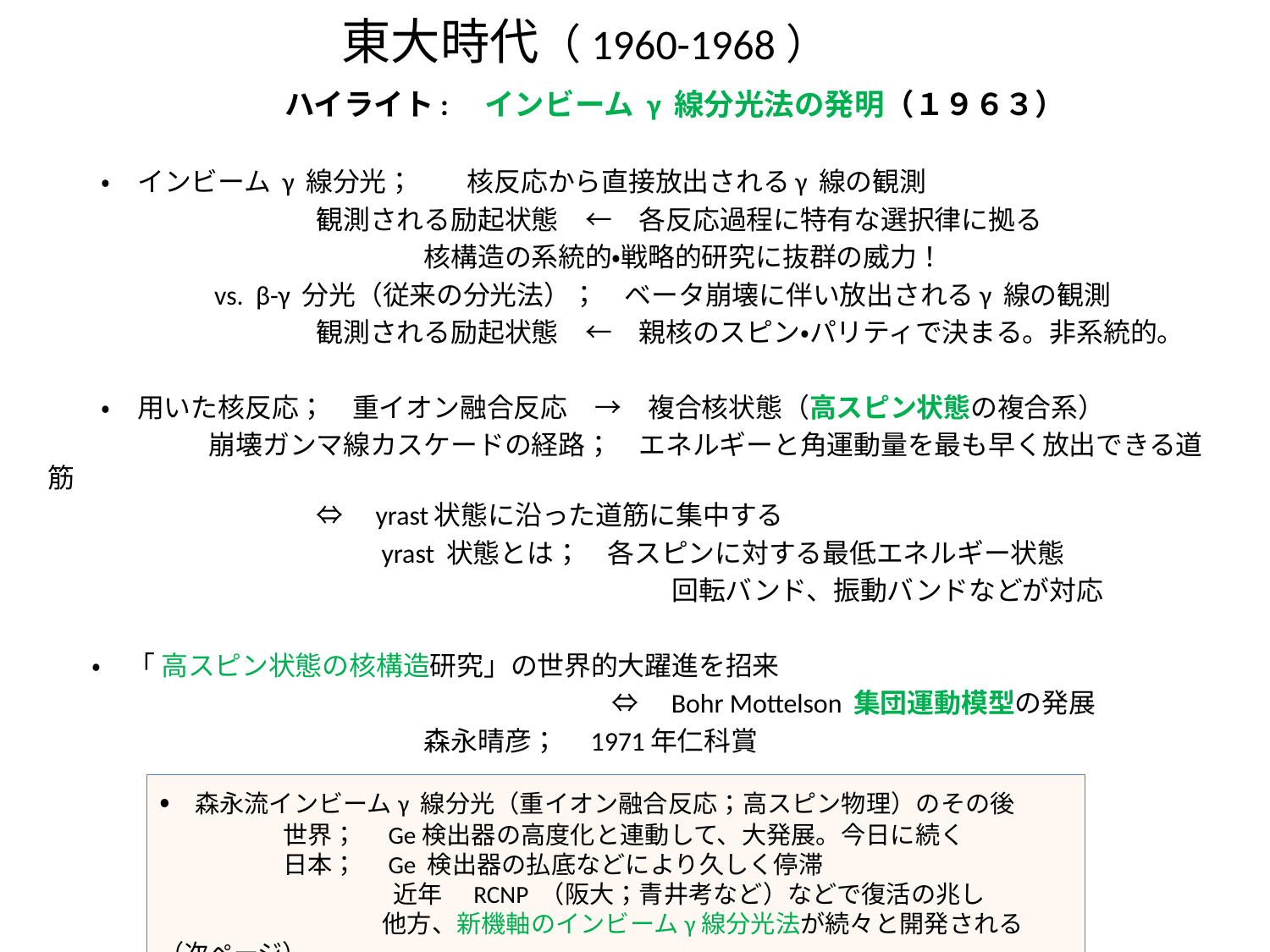

# 東大時代（1960-1968）
　　　　　　　 ハイライト:　インビーム γ 線分光法の発明（１９６３）

　　・　インビーム γ 線分光；　　核反応から直接放出されるγ 線の観測
　　　　　　　　　　観測される励起状態　←　各反応過程に特有な選択律に拠る
　　　　　　　　　　　　　　核構造の系統的・戦略的研究に抜群の威力！
　　　　　　vs.  β-γ 分光（従来の分光法）；　ベータ崩壊に伴い放出されるγ 線の観測
　　　　　　　　　　観測される励起状態　←　親核のスピン・パリティで決まる。非系統的。

　　・　用いた核反応；　重イオン融合反応　→　複合核状態（高スピン状態の複合系）
　　　　　　崩壊ガンマ線カスケードの経路；　エネルギーと角運動量を最も早く放出できる道筋
　　　　　　　　　　⇔　yrast状態に沿った道筋に集中する
　　　　　　　　　　　 　yrast 状態とは；　各スピンに対する最低エネルギー状態
　　　　　　　　　　　　　　　　　　　　　　　 回転バンド、振動バンドなどが対応

　   ・　「 高スピン状態の核構造研究」の世界的大躍進を招来
　　　　　　　　　　　　　　　　　　　　　⇔　Bohr Mottelson 集団運動模型の発展
　　　　　　　　　　　　　　森永晴彦；　1971年仁科賞

・　森永流インビームγ 線分光（重イオン融合反応；高スピン物理）のその後
　　　　　世界；　Ge検出器の高度化と連動して、大発展。今日に続く
　　　　　日本；　Ge 検出器の払底などにより久しく停滞
　　　　　　　　　  近年　RCNP （阪大；青井考など）などで復活の兆し
　　     　　　　　    他方、新機軸のインビームγ線分光法が続々と開発される　（次ページ）